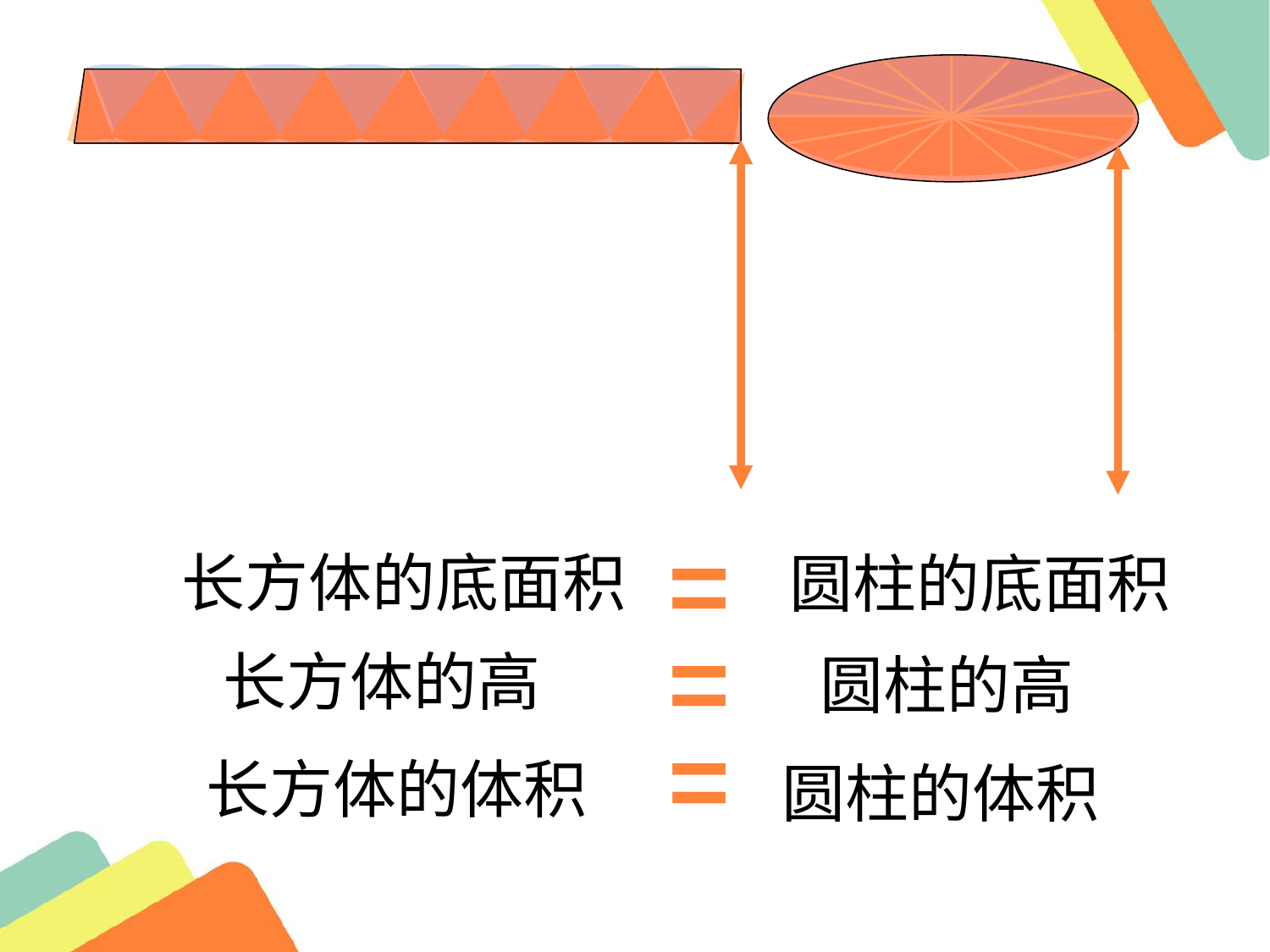

=
长方体的底面积
圆柱的底面积
=
长方体的高
圆柱的高
=
长方体的体积
圆柱的体积